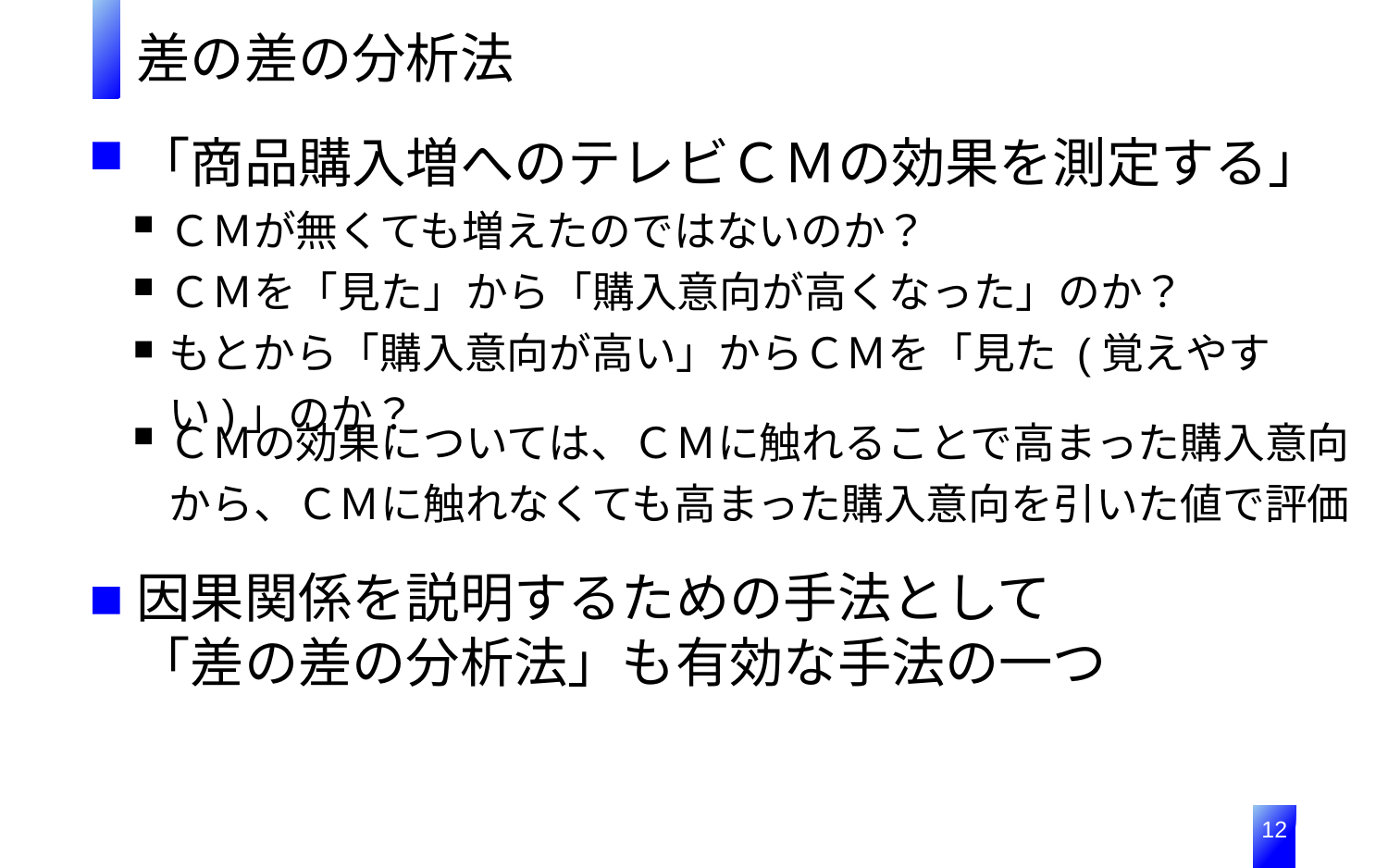

差の差の分析法
「商品購入増へのテレビＣＭの効果を測定する」

ＣＭが無くても増えたのではないのか？
ＣＭを「見た」から「購入意向が高くなった」のか？
もとから「購入意向が高い」からＣＭを「見た (覚えやすい)」のか？

ＣＭの効果については、ＣＭに触れることで高まった購入意向から、ＣＭに触れなくても高まった購入意向を引いた値で評価

因果関係を説明するための手法として
「差の差の分析法」も有効な手法の一つ